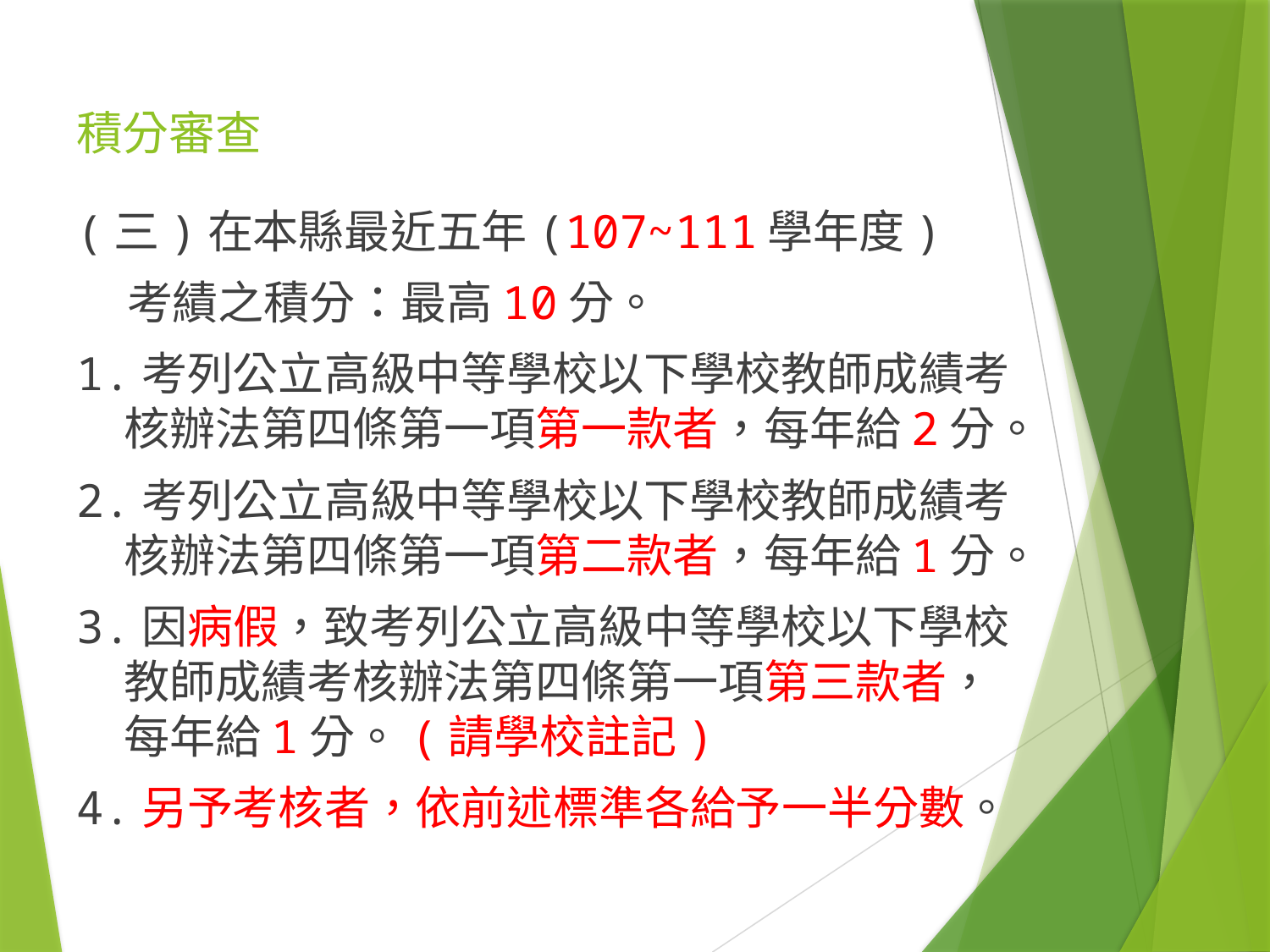

# 積分審查
(三)在本縣最近五年(107~111學年度)
    考績之積分：最高10分。
1.考列公立高級中等學校以下學校教師成績考核辦法第四條第一項第一款者，每年給2分。
2.考列公立高級中等學校以下學校教師成績考核辦法第四條第一項第二款者，每年給1分。
3.因病假，致考列公立高級中等學校以下學校教師成績考核辦法第四條第一項第三款者，每年給1分。(請學校註記)
4.另予考核者，依前述標準各給予一半分數。